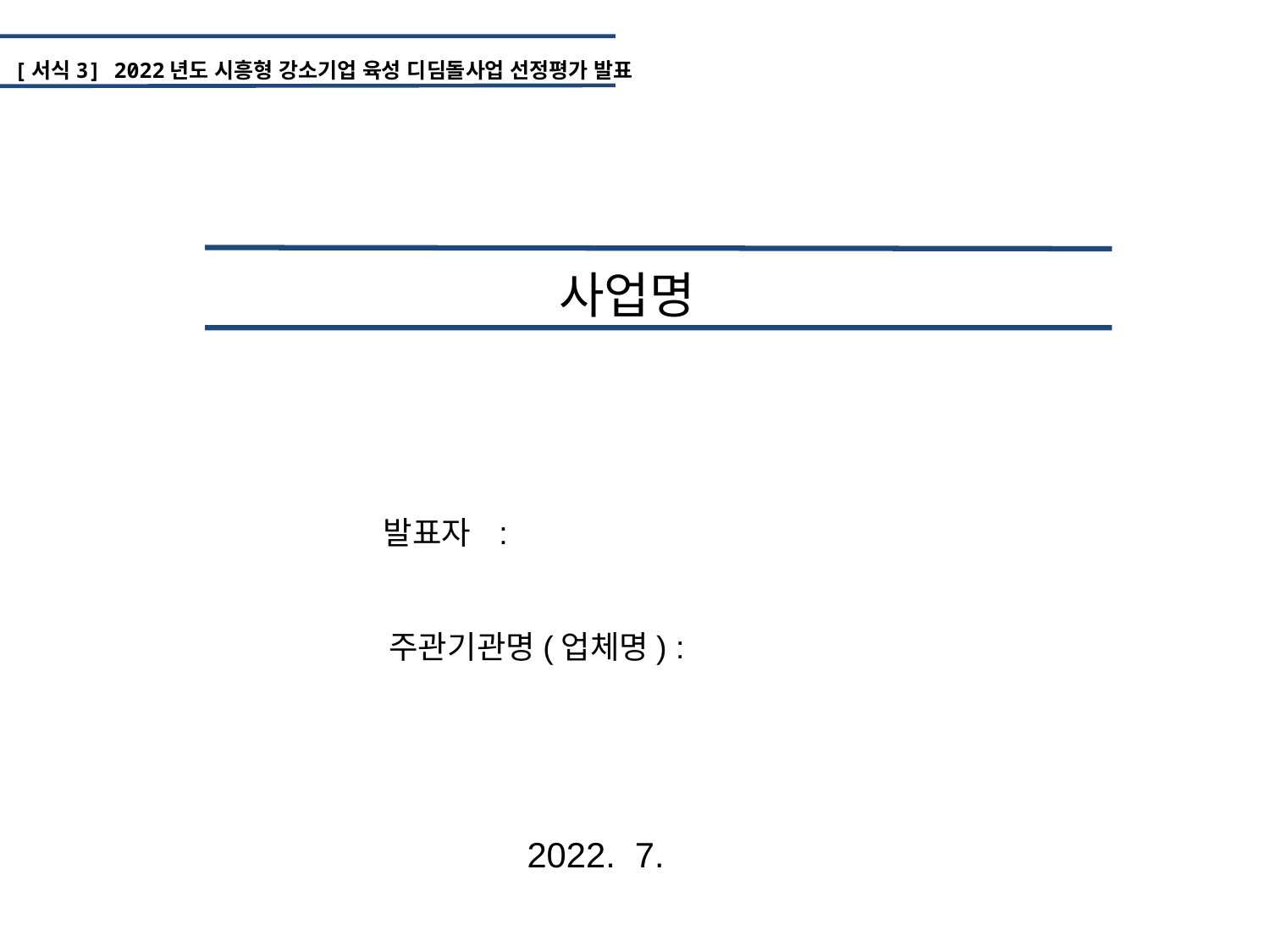

[서식3] 2022년도 시흥형 강소기업 육성 디딤돌사업 선정평가 발표

사업명

발표자  :
주관기관명(업체명) :
2022.  7.